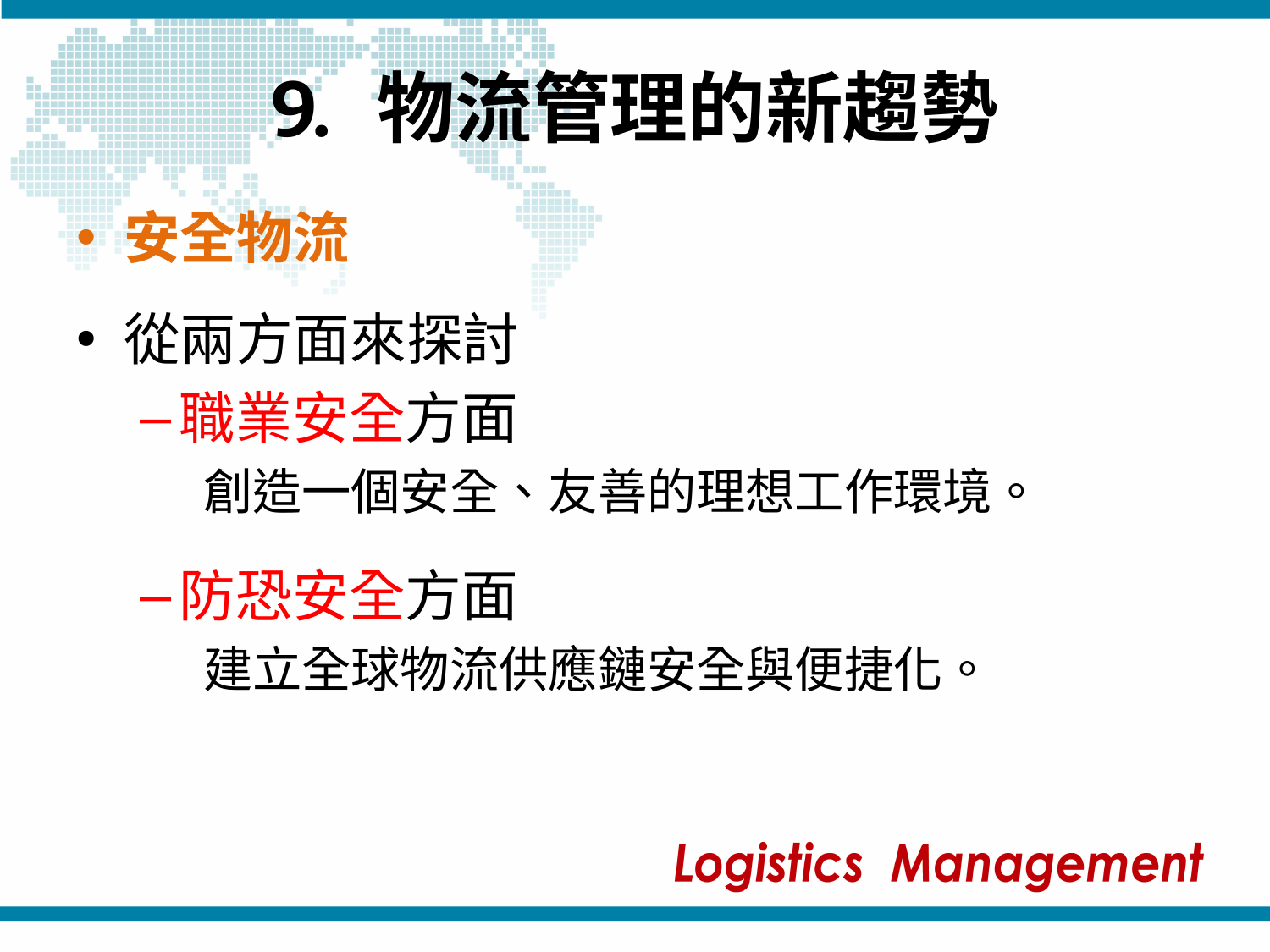

# 9.  物流管理的新趨勢
安全物流

從兩方面來探討
職業安全方面
創造一個安全、友善的理想工作環境。

防恐安全方面
建立全球物流供應鏈安全與便捷化。